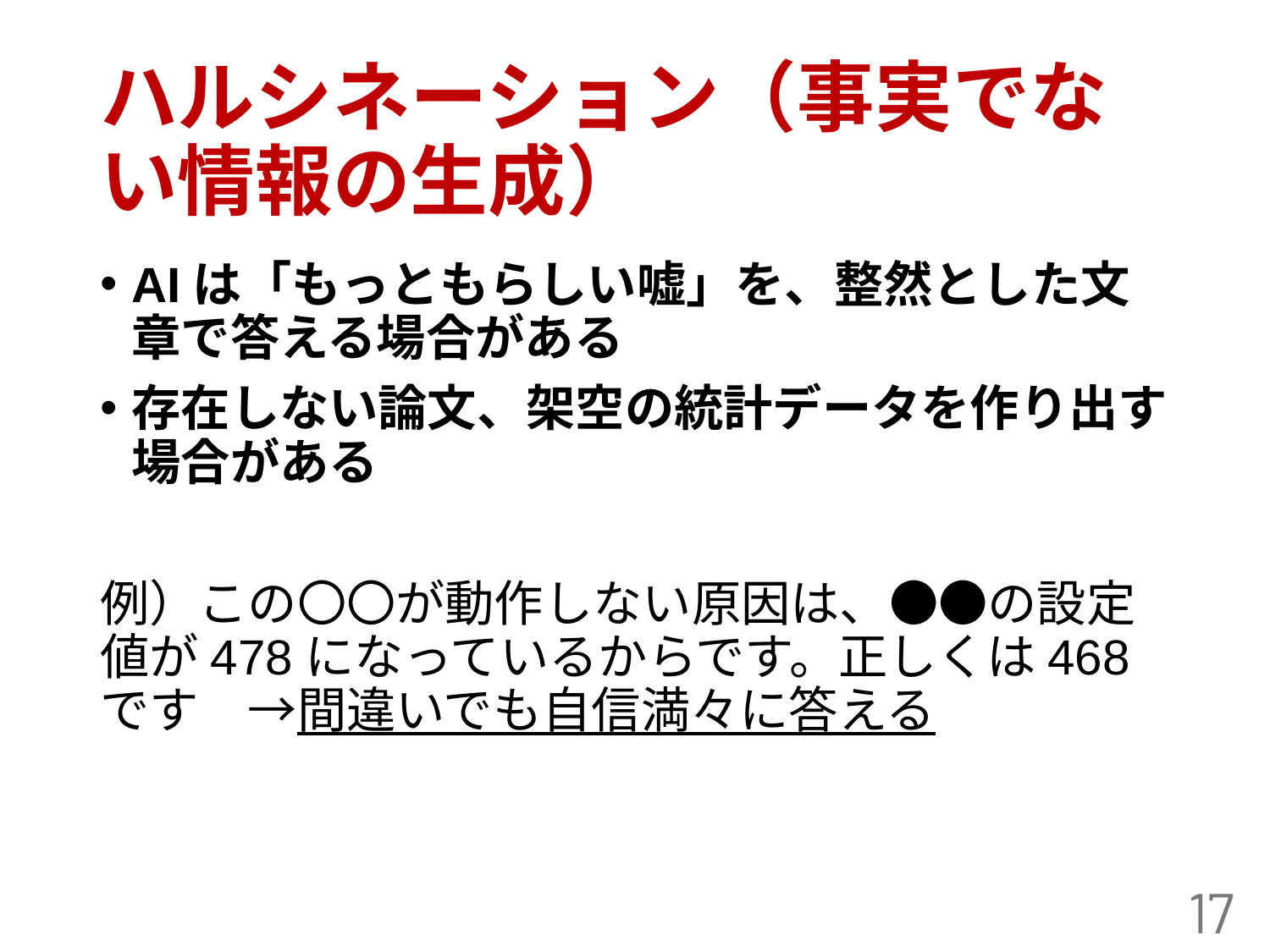

# ハルシネーション（事実でない情報の生成）
AIは「もっともらしい嘘」を、整然とした文章で答える場合がある
存在しない論文、架空の統計データを作り出す場合がある

例）この〇〇が動作しない原因は、●●の設定値が478になっているからです。正しくは468です　→間違いでも自信満々に答える
17